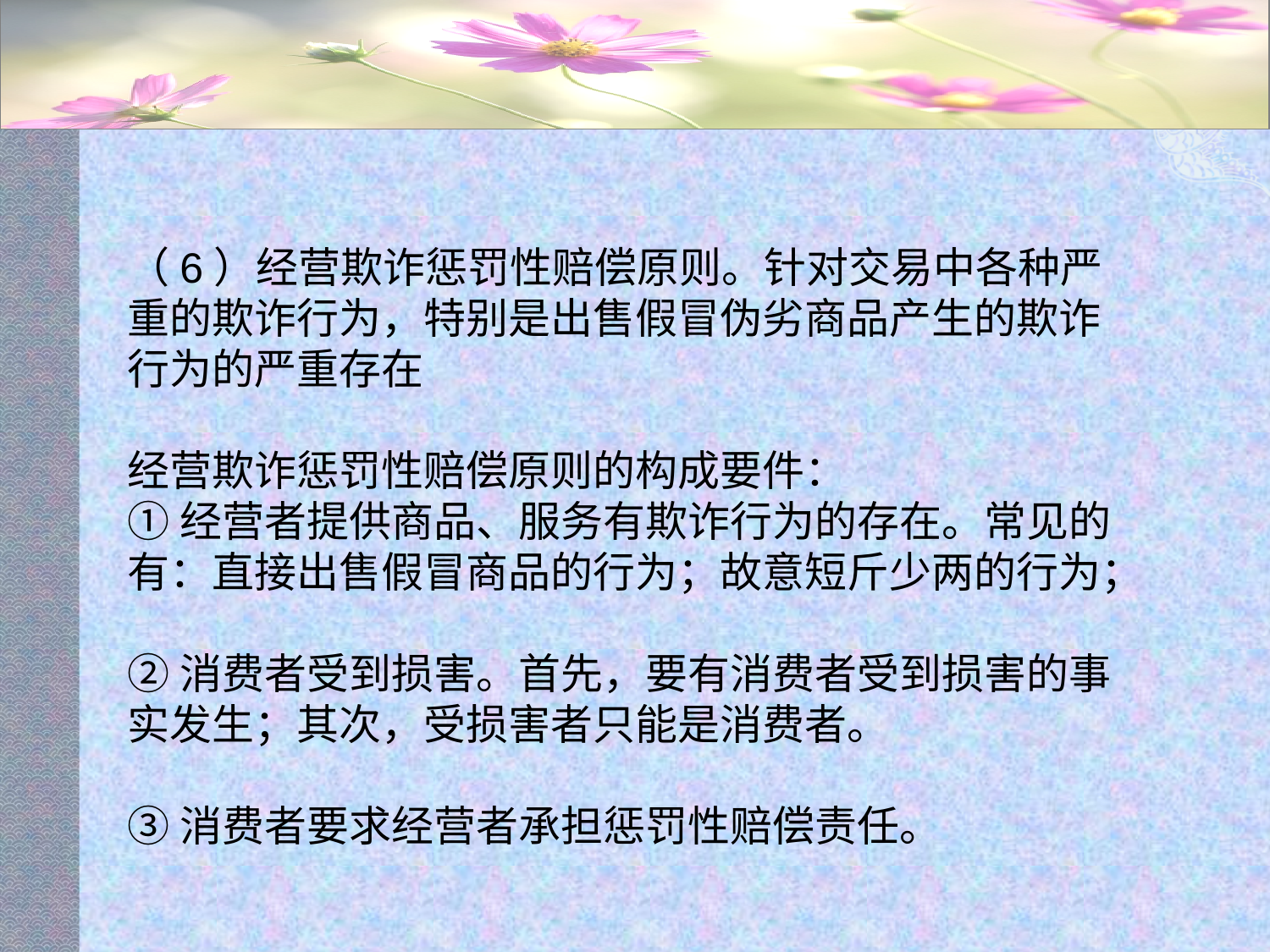

#
（6）经营欺诈惩罚性赔偿原则。针对交易中各种严重的欺诈行为，特别是出售假冒伪劣商品产生的欺诈行为的严重存在

经营欺诈惩罚性赔偿原则的构成要件：
①经营者提供商品、服务有欺诈行为的存在。常见的有：直接出售假冒商品的行为；故意短斤少两的行为；

②消费者受到损害。首先，要有消费者受到损害的事实发生；其次，受损害者只能是消费者。

③消费者要求经营者承担惩罚性赔偿责任。